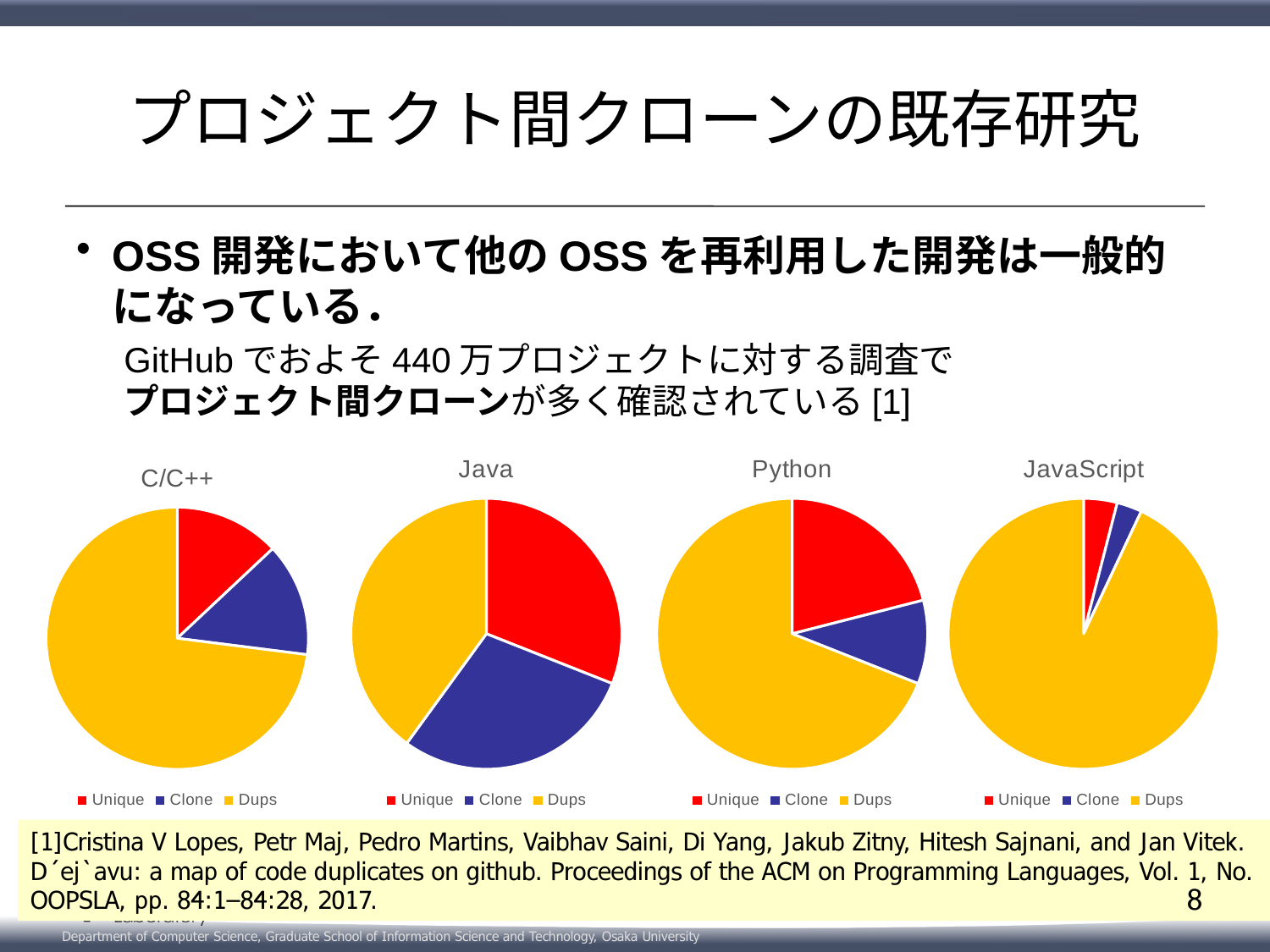

# プロジェクト間クローンの既存研究
OSS開発において他のOSSを再利用した開発は一般的になっている．
GitHubでおよそ440万プロジェクトに対する調査で
プロジェクト間クローンが多く確認されている[1]

### Chart:

| Category | Java |
|---|---|
| Unique | 0.31 |
| Clone | 0.29 |
| Dups | 0.4 |

### Chart:

| Category | Python |
|---|---|
| Unique | 0.21 |
| Clone | 0.1 |
| Dups | 0.69 |

### Chart:

| Category | JavaScript |
|---|---|
| Unique | 0.04 |
| Clone | 0.03 |
| Dups | 0.93 |

### Chart:

| Category | C/C++ |
|---|---|
| Unique | 0.13 |
| Clone | 0.14 |
| Dups | 0.73 |
[1]Cristina V Lopes, Petr Maj, Pedro Martins, Vaibhav Saini, Di Yang, Jakub Zitny, Hitesh Sajnani, and Jan Vitek. D´ej`avu: a map of code duplicates on github. Proceedings of the ACM on Programming Languages, Vol. 1, No. OOPSLA, pp. 84:1–84:28, 2017.
8